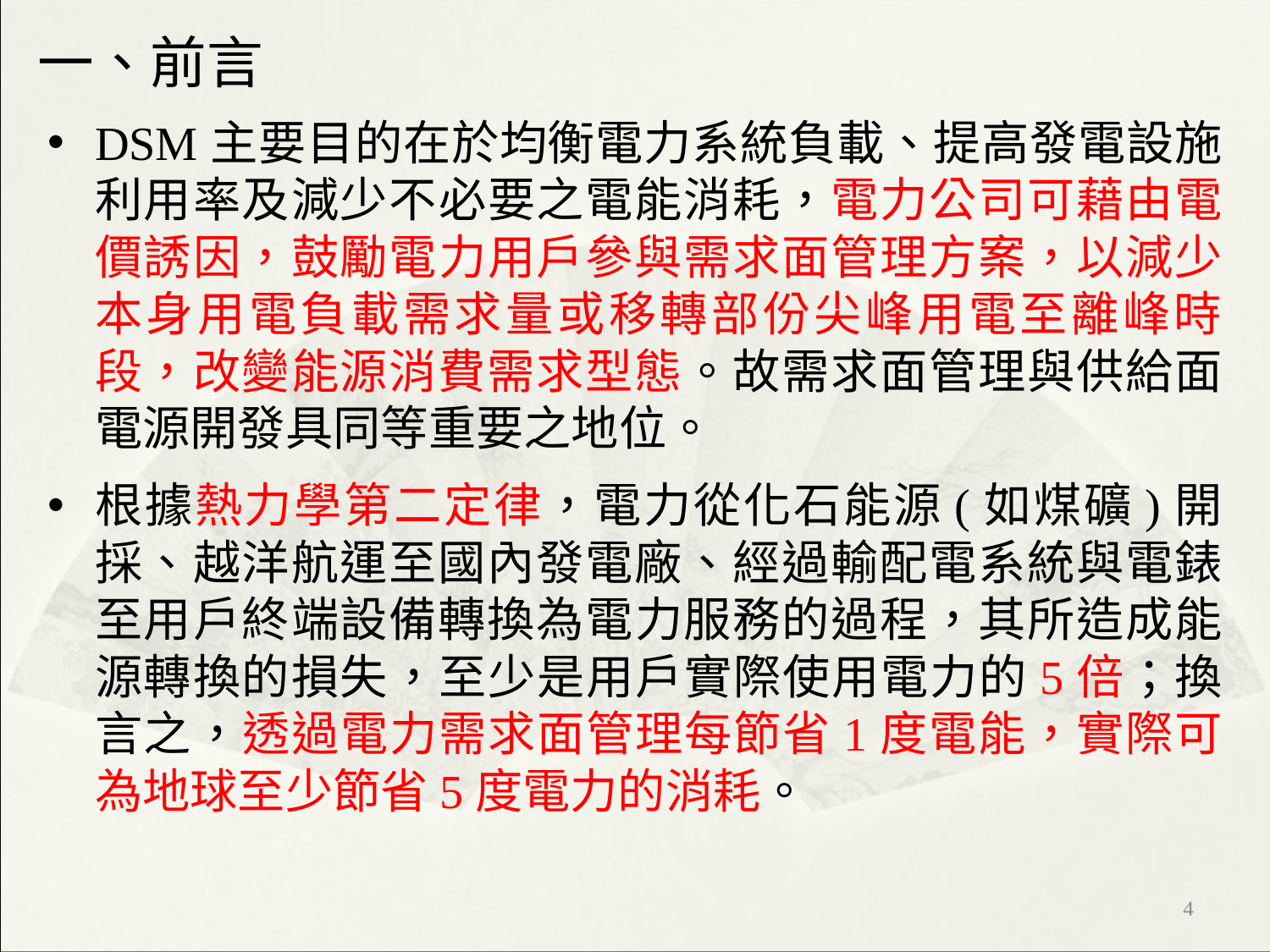

# 一、前言
DSM主要目的在於均衡電力系統負載、提高發電設施利用率及減少不必要之電能消耗，電力公司可藉由電價誘因，鼓勵電力用戶參與需求面管理方案，以減少本身用電負載需求量或移轉部份尖峰用電至離峰時段，改變能源消費需求型態。故需求面管理與供給面電源開發具同等重要之地位。
根據熱力學第二定律，電力從化石能源(如煤礦)開採、越洋航運至國內發電廠、經過輸配電系統與電錶至用戶終端設備轉換為電力服務的過程，其所造成能源轉換的損失，至少是用戶實際使用電力的5倍；換言之，透過電力需求面管理每節省1度電能，實際可為地球至少節省5度電力的消耗。

4